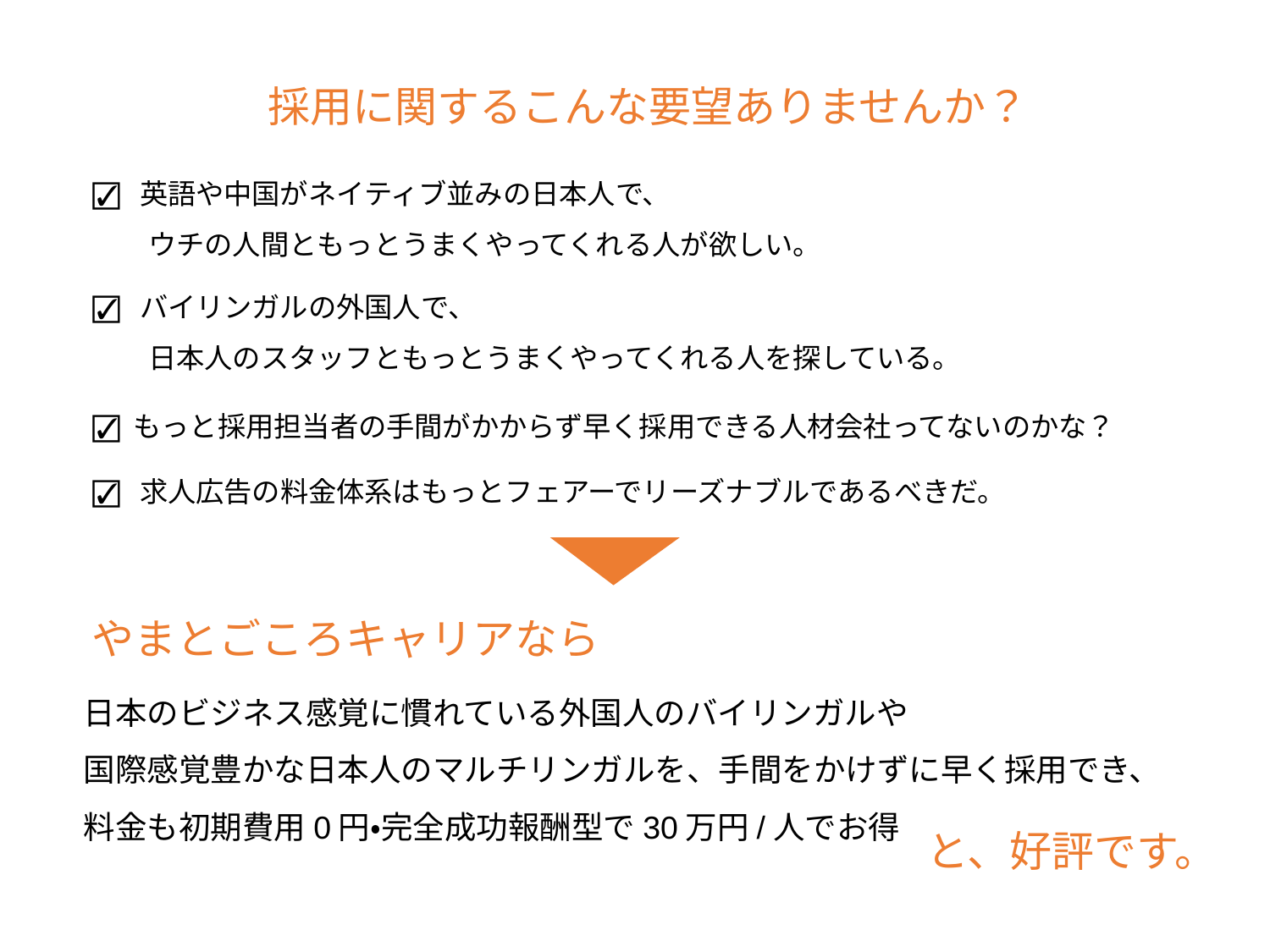

採用に関するこんな要望ありませんか？
☑  英語や中国がネイティブ並みの日本人で、
　　ウチの人間ともっとうまくやってくれる人が欲しい。
☑  バイリンガルの外国人で、
　　日本人のスタッフともっとうまくやってくれる人を探している。
☑ もっと採用担当者の手間がかからず早く採用できる人材会社ってないのかな？
☑  求人広告の料金体系はもっとフェアーでリーズナブルであるべきだ。

やまとごころキャリアなら
日本のビジネス感覚に慣れている外国人のバイリンガルや
国際感覚豊かな日本人のマルチリンガルを、手間をかけずに早く採用でき、
料金も初期費用0円・完全成功報酬型で30万円/人でお得
と、好評です。